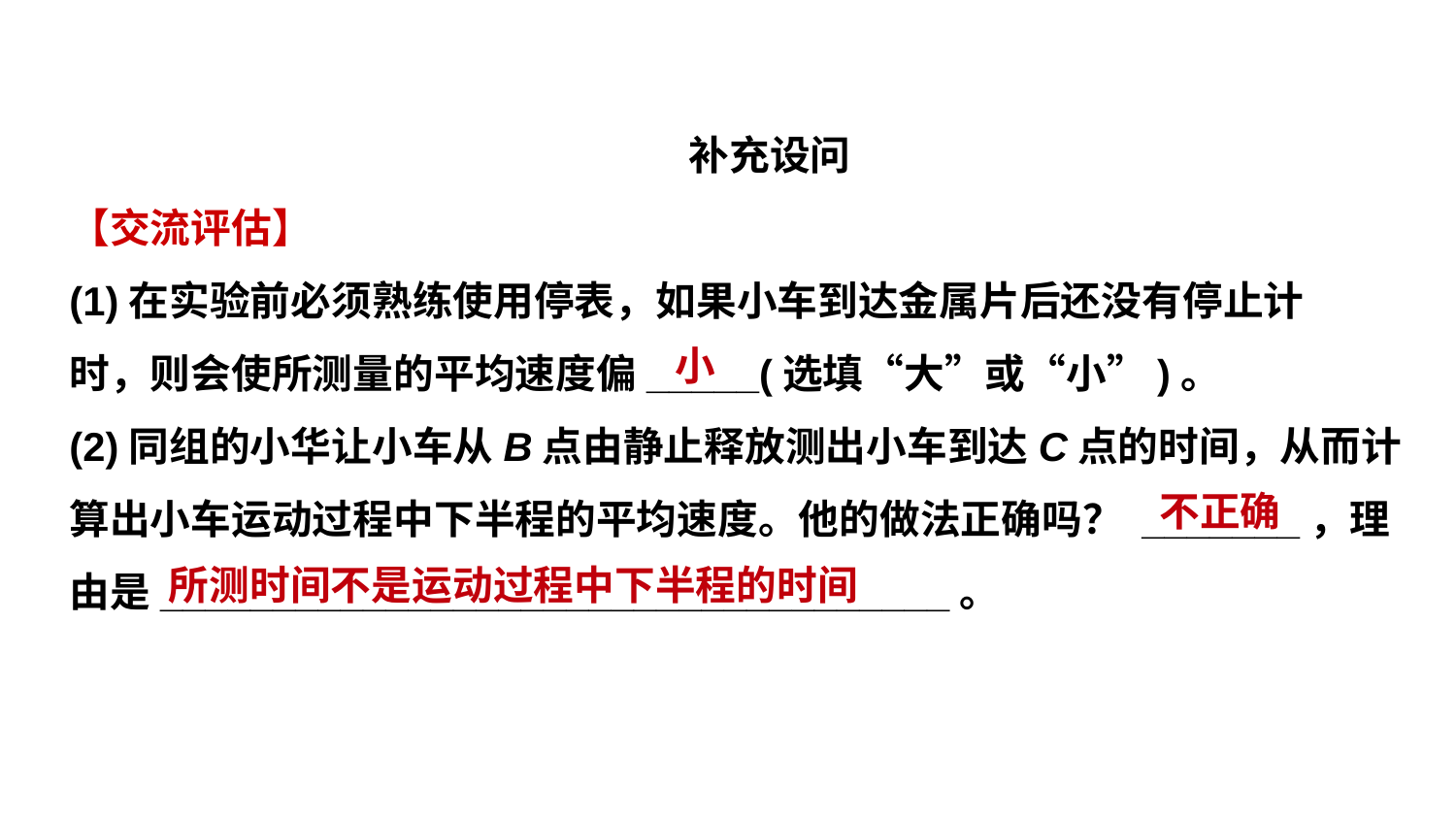

补充设问
【交流评估】
(1)在实验前必须熟练使用停表，如果小车到达金属片后还没有停止计
时，则会使所测量的平均速度偏_____(选填“大”或“小”)。
(2)同组的小华让小车从B点由静止释放测出小车到达C点的时间，从而计
算出小车运动过程中下半程的平均速度。他的做法正确吗？ _______，理
由是___________________________________。
 小
不正确
所测时间不是运动过程中下半程的时间